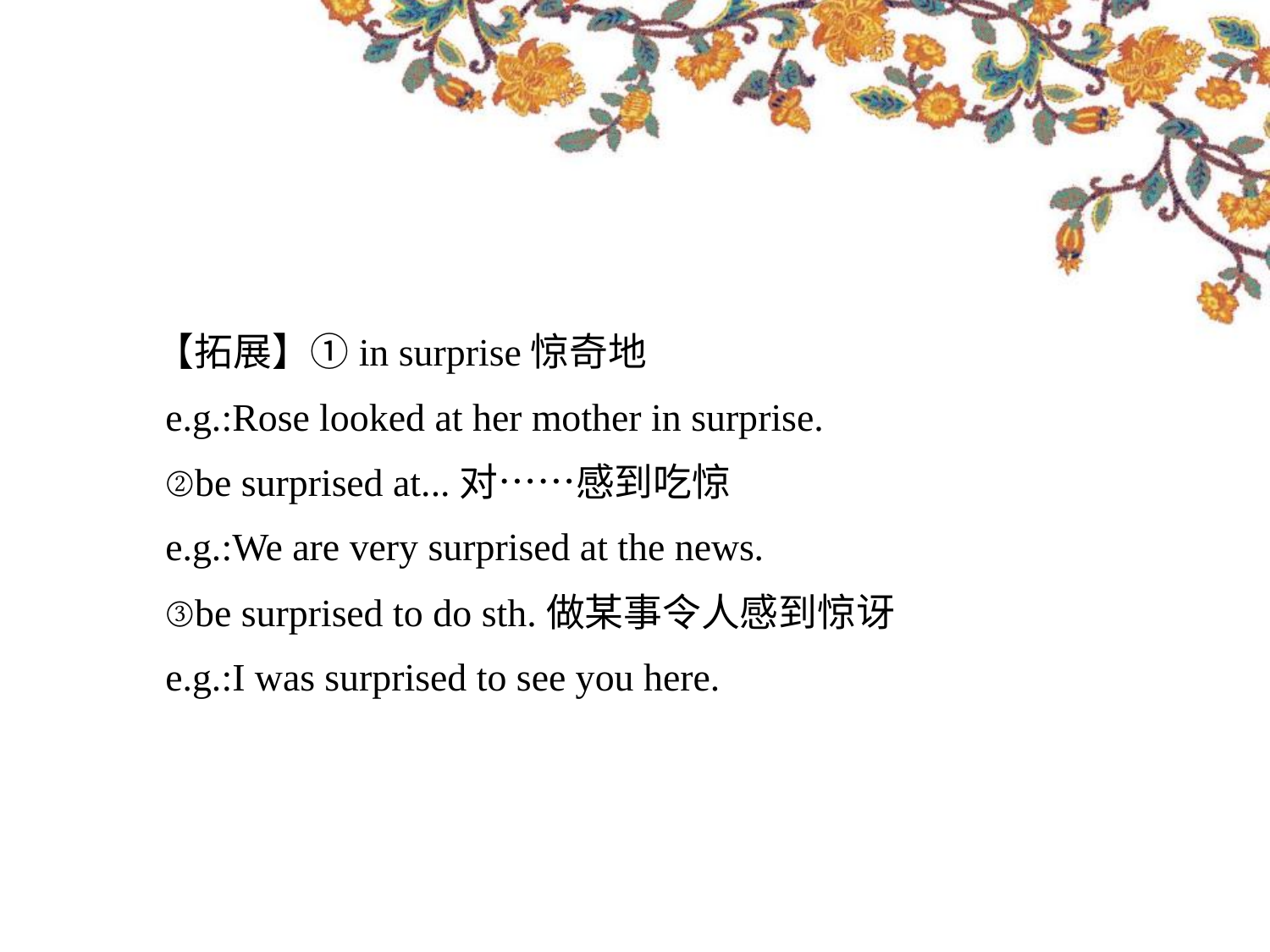

【拓展】①in surprise惊奇地
 e.g.:Rose looked at her mother in surprise.
 ②be surprised at...对……感到吃惊
 e.g.:We are very surprised at the news.
 ③be surprised to do sth.做某事令人感到惊讶
 e.g.:I was surprised to see you here.